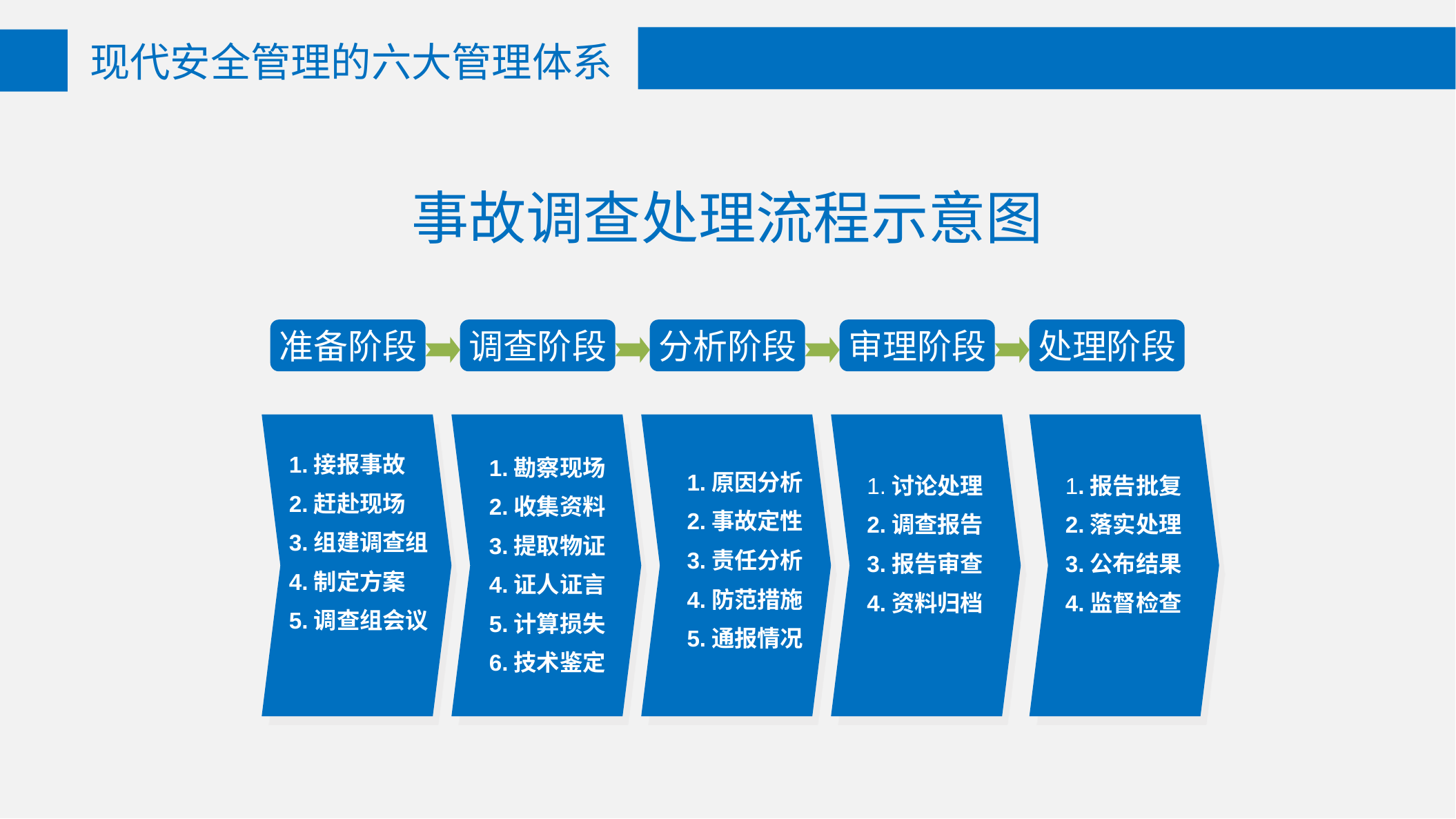

现代安全管理的六大管理体系
事故调查处理流程示意图
准备阶段
调查阶段
分析阶段
审理阶段
处理阶段

1.接报事故
2.赶赴现场
3.组建调查组
4.制定方案
5.调查组会议
1.勘察现场
2.收集资料
3.提取物证
4.证人证言
5.计算损失
6.技术鉴定
1.原因分析
2.事故定性
3.责任分析
4.防范措施
5.通报情况
1.讨论处理
2.调查报告
3.报告审查
4.资料归档
1.报告批复
2.落实处理
3.公布结果
4.监督检查